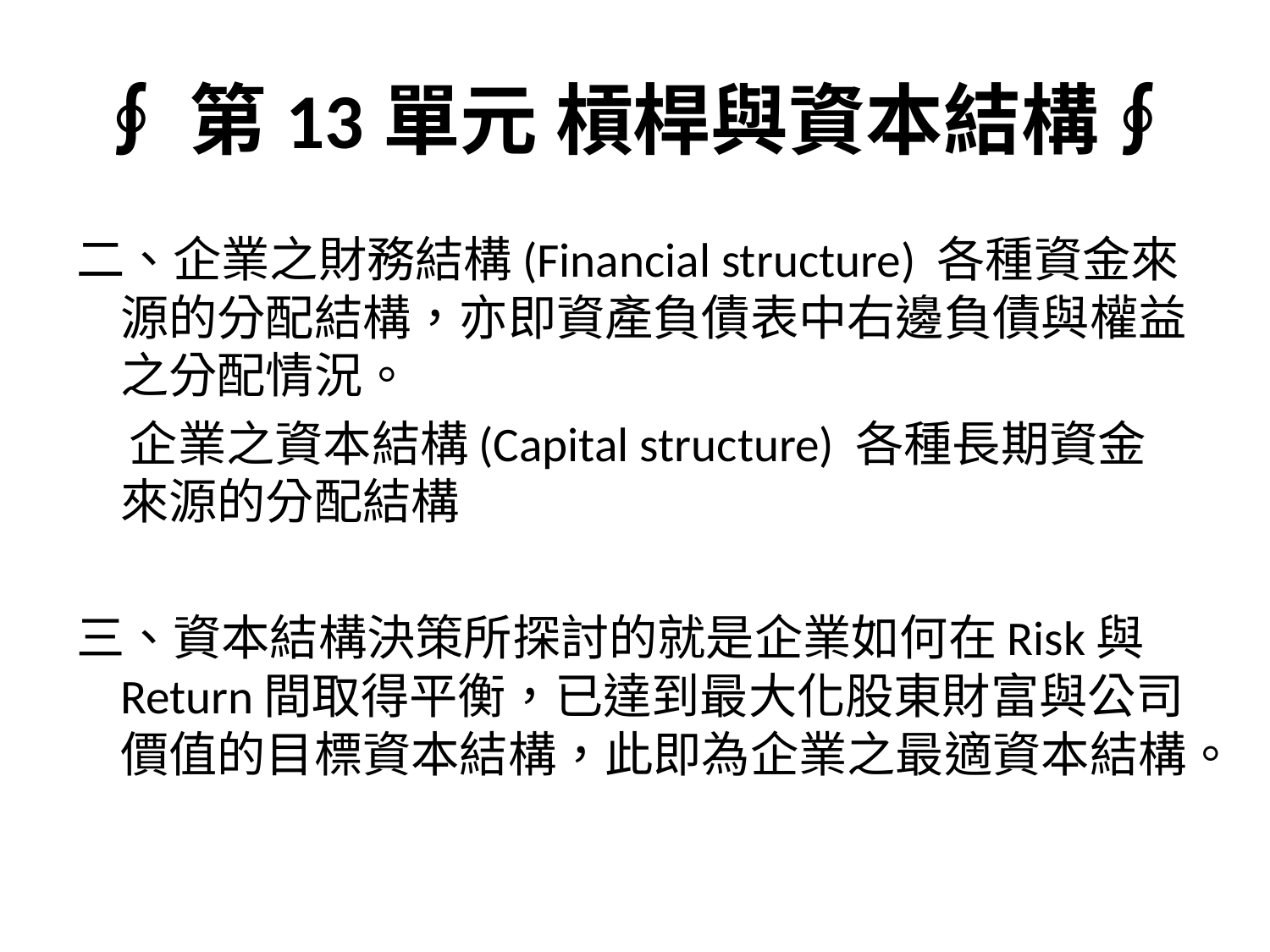

# ∮第13單元 槓桿與資本結構∮
二、企業之財務結構(Financial structure) 各種資金來源的分配結構，亦即資產負債表中右邊負債與權益之分配情況。
    企業之資本結構(Capital structure) 各種長期資金來源的分配結構

三、資本結構決策所探討的就是企業如何在Risk與Return間取得平衡，已達到最大化股東財富與公司價值的目標資本結構，此即為企業之最適資本結構。